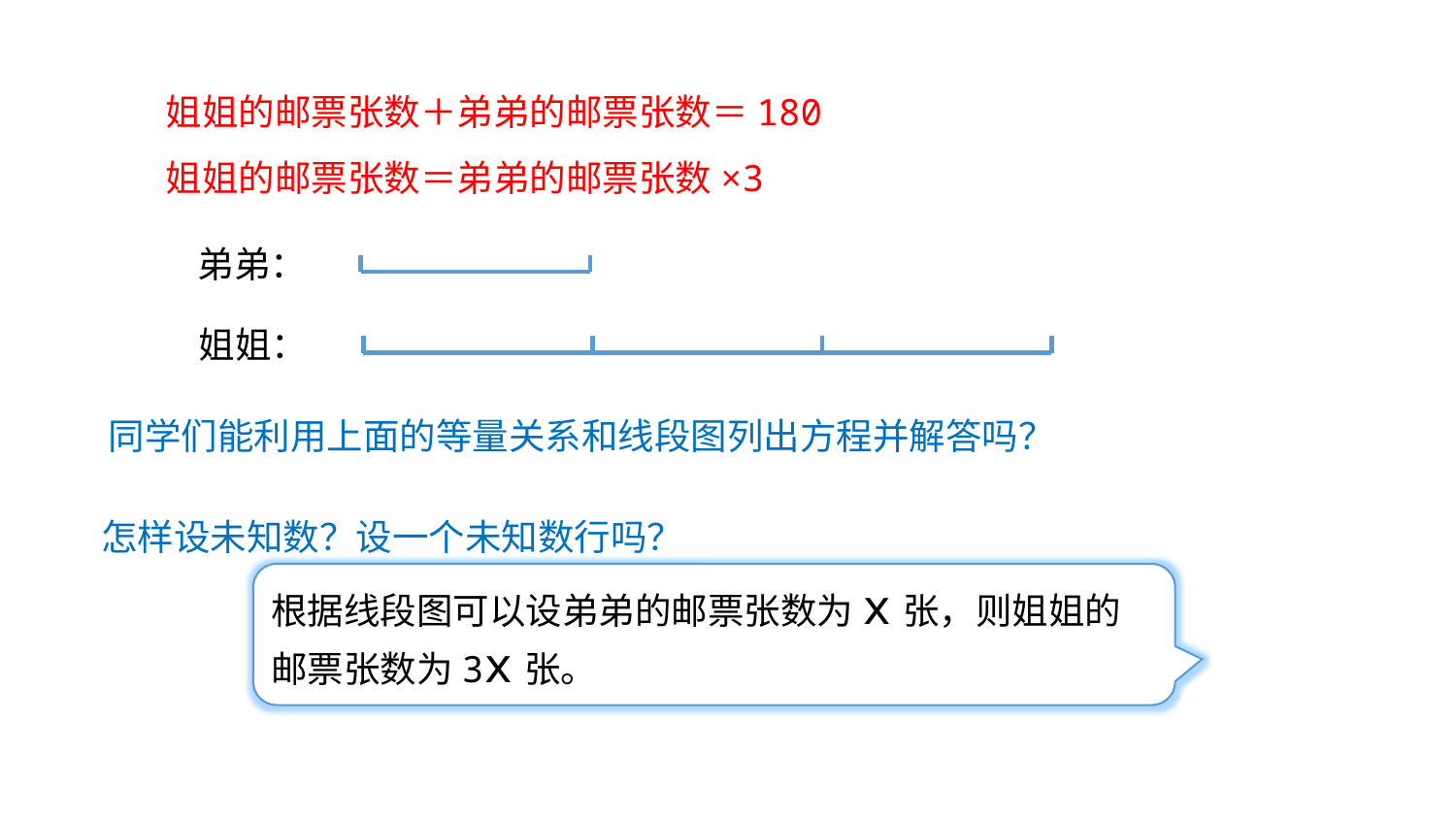

姐姐的邮票张数＋弟弟的邮票张数＝180
姐姐的邮票张数＝弟弟的邮票张数×3
弟弟：
姐姐：
同学们能利用上面的等量关系和线段图列出方程并解答吗？
怎样设未知数？设一个未知数行吗？
根据线段图可以设弟弟的邮票张数为x张，则姐姐的邮票张数为3x张。